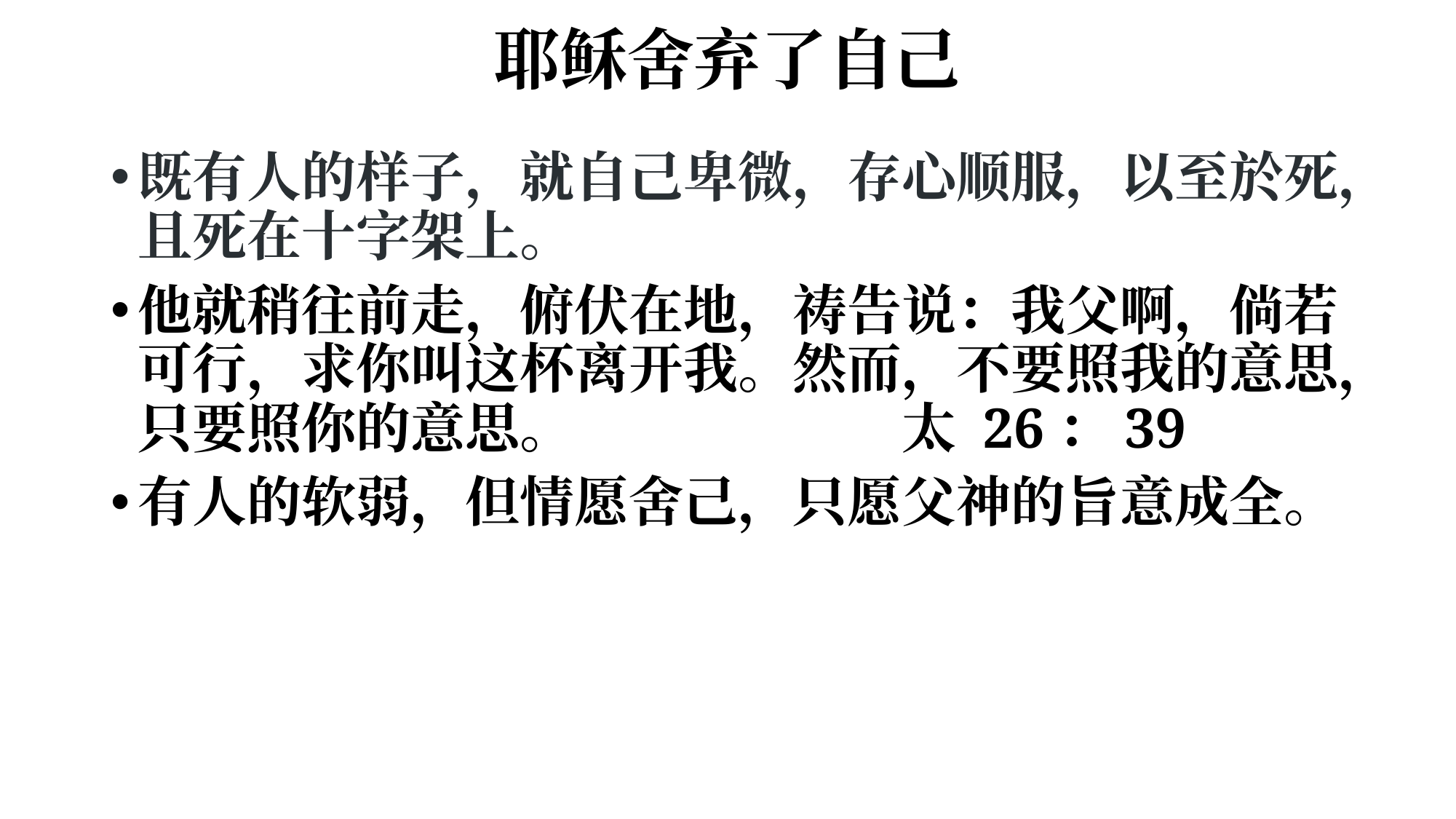

# 耶稣舍弃了自己
既有人的样子，就自己卑微，存心顺服，以至於死，且死在十字架上。
他就稍往前走，俯伏在地，祷告说：我父啊，倘若可行，求你叫这杯离开我。然而，不要照我的意思，只要照你的意思。			太 26：39
有人的软弱，但情愿舍己，只愿父神的旨意成全。